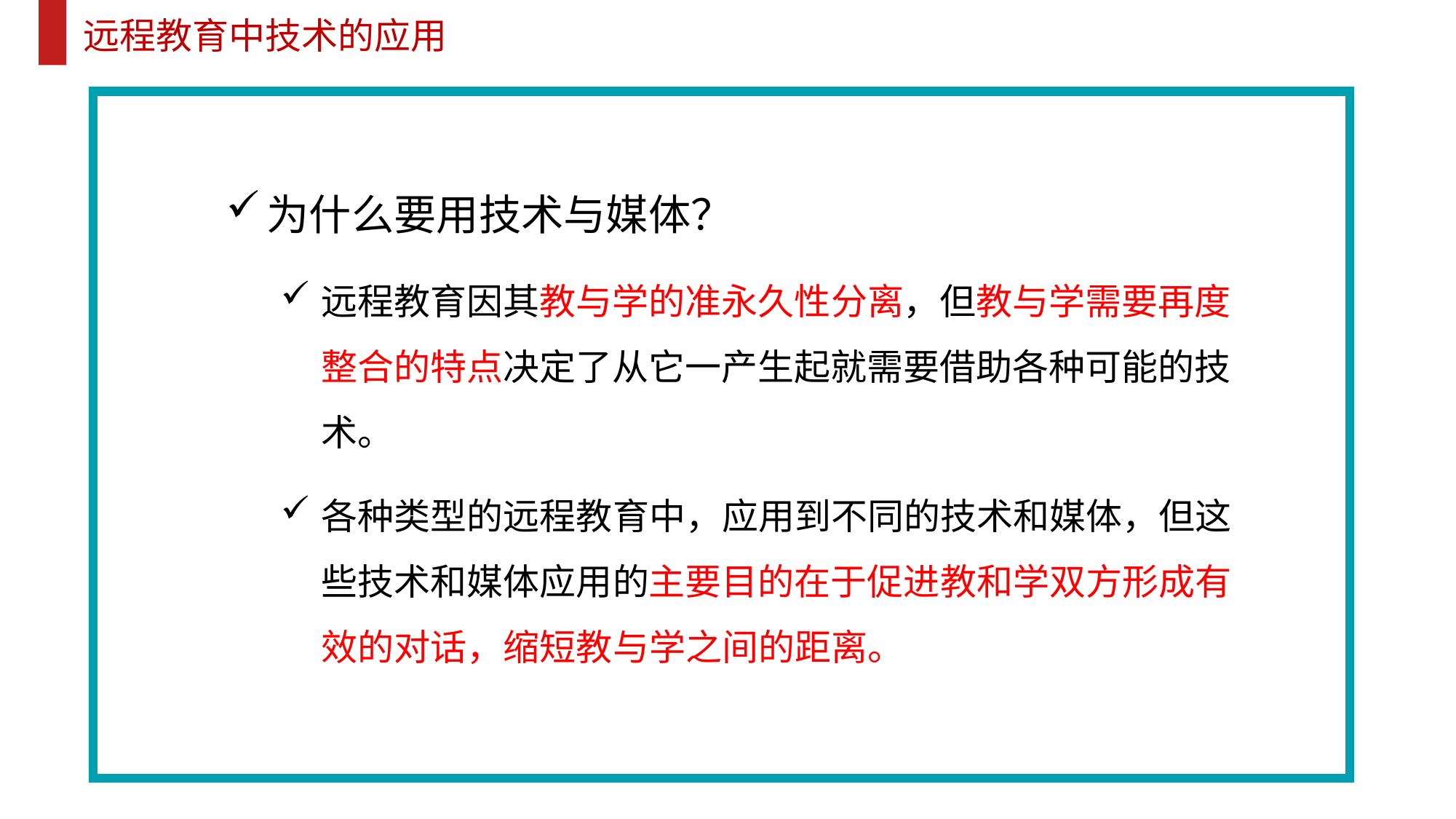

远程教育中技术的应用

为什么要用技术与媒体？
远程教育因其教与学的准永久性分离，但教与学需要再度整合的特点决定了从它一产生起就需要借助各种可能的技术。
各种类型的远程教育中，应用到不同的技术和媒体，但这些技术和媒体应用的主要目的在于促进教和学双方形成有效的对话，缩短教与学之间的距离。